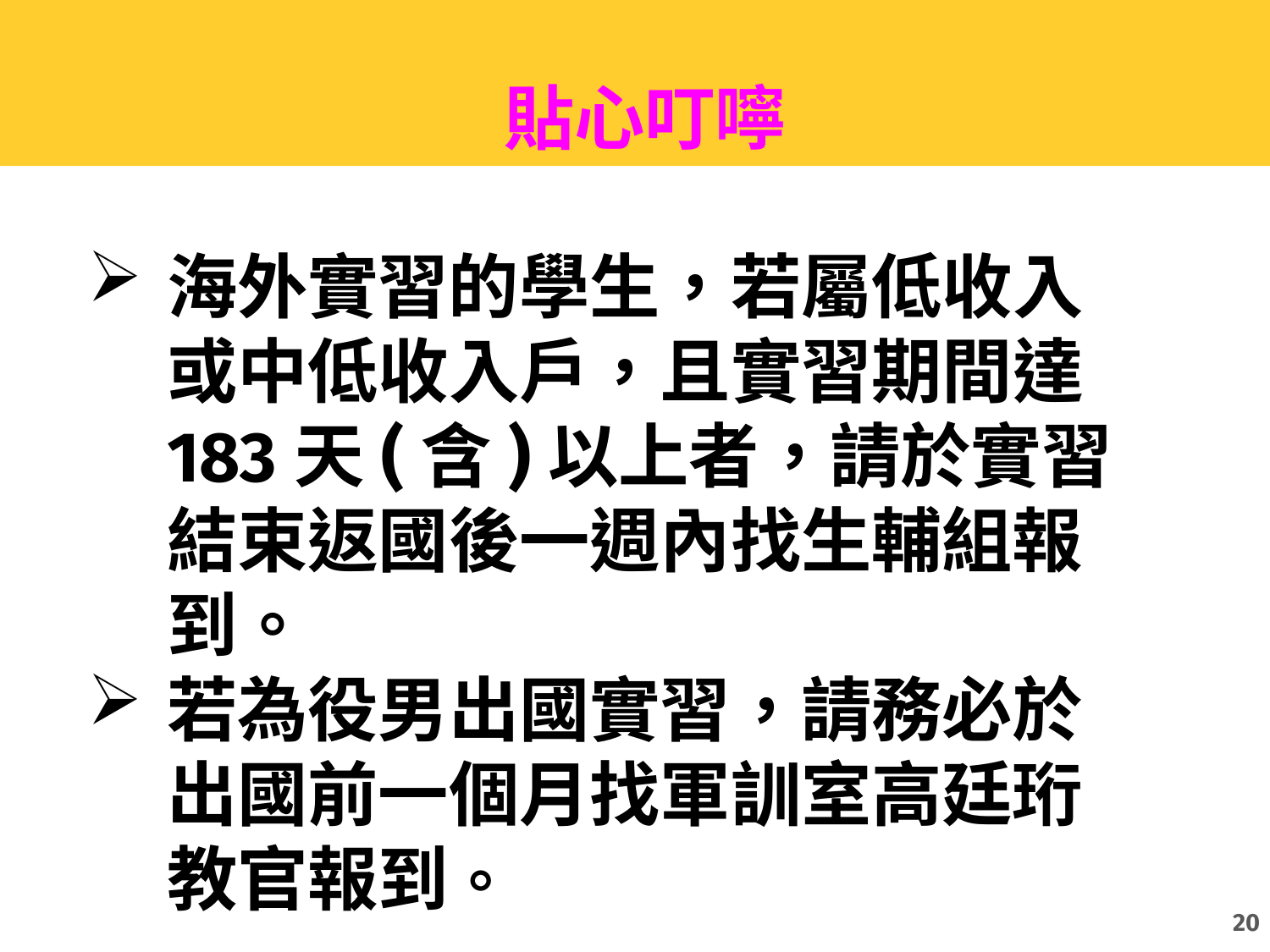

貼心叮嚀
海外實習的學生，若屬低收入或中低收入戶，且實習期間達183天(含)以上者，請於實習結束返國後一週內找生輔組報到。
若為役男出國實習，請務必於出國前一個月找軍訓室高廷珩教官報到。